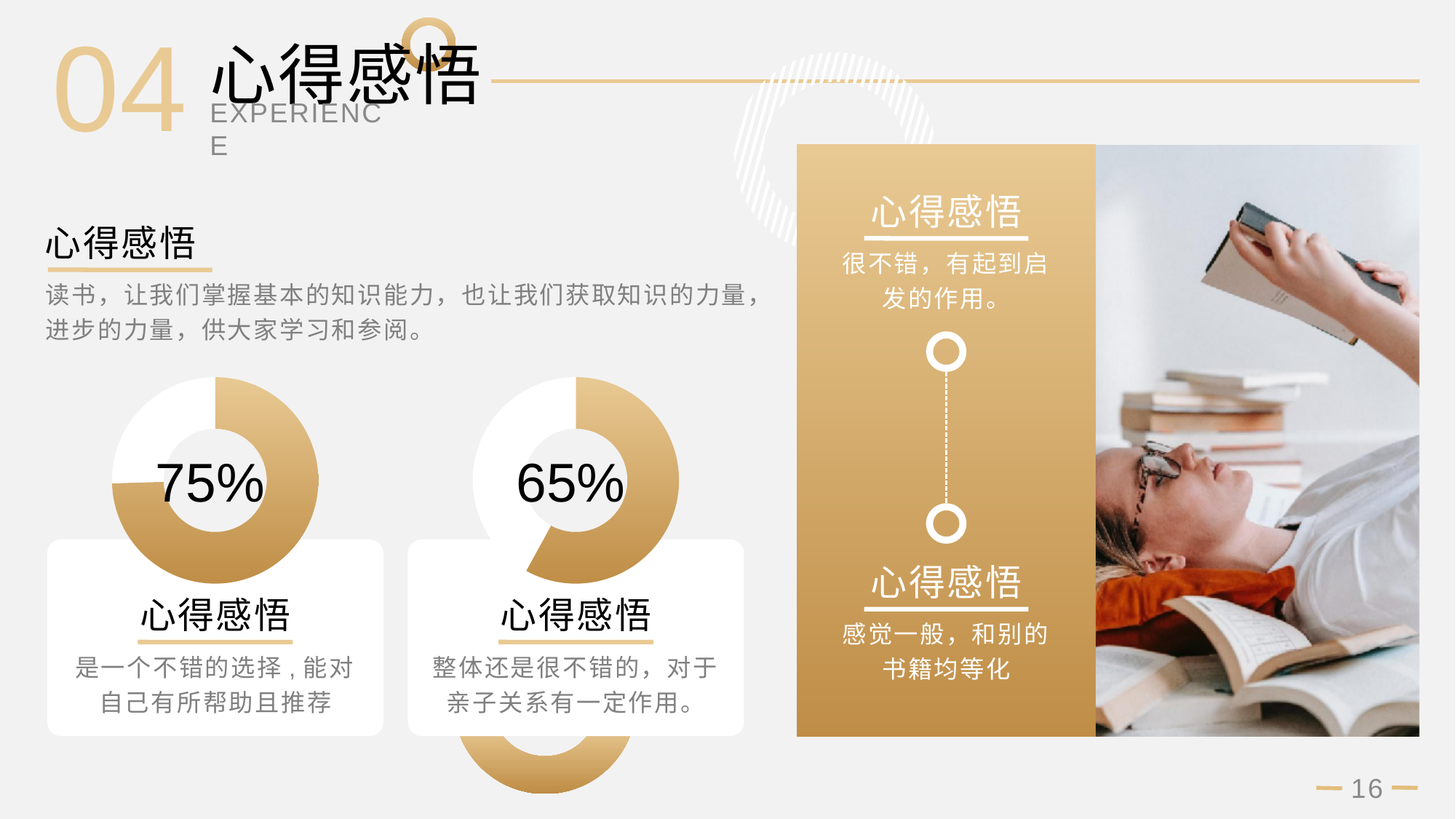

04

心得感悟

EXPERIENCE

心得感悟
心得感悟
很不错，有起到启发的作用。
读书，让我们掌握基本的知识能力，也让我们获取知识的力量，进步的力量，供大家学习和参阅。

### Chart

| Category | 销售额 |
|---|---|
| 第一季度 | 8.2 |
| 第二季度 | 2.8 |

### Chart

| Category | 销售额 |
|---|---|
| 第三季度 | 5.8 |
| 第四季度 | 4.2 |
75%
65%

心得感悟
心得感悟
心得感悟
感觉一般，和别的书籍均等化
是一个不错的选择,能对自己有所帮助且推荐
整体还是很不错的，对于亲子关系有一定作用。

16